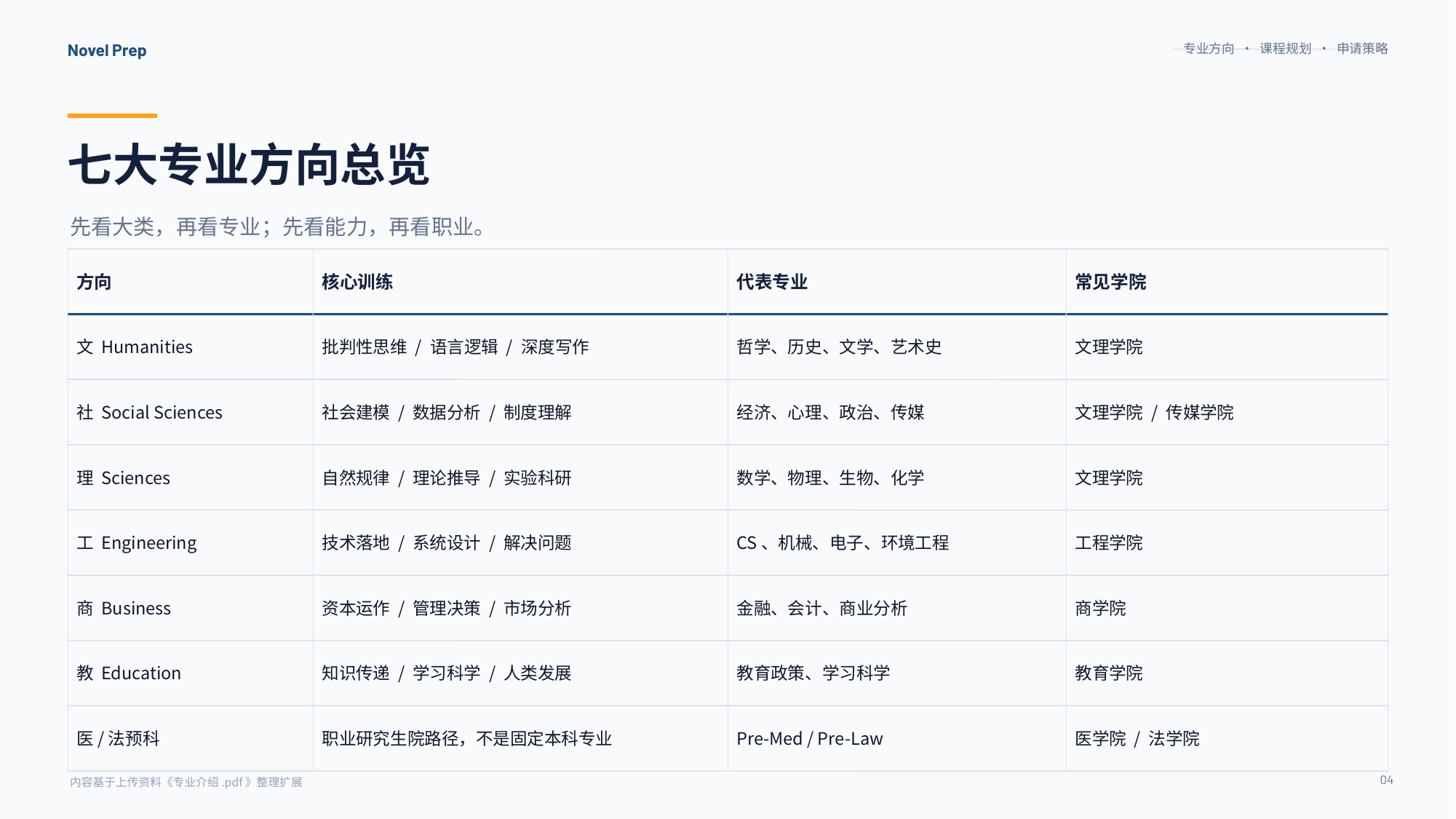

专业方向 · 课程规划 · 申请策略
Novel Prep

七大专业方向总览
先看大类，再看专业；先看能力，再看职业。

方向
核心训练
代表专业
常见学院

文 Humanities
批判性思维 / 语言逻辑 / 深度写作
哲学、历史、文学、艺术史
文理学院

社 Social Sciences
社会建模 / 数据分析 / 制度理解
经济、心理、政治、传媒
文理学院 / 传媒学院

理 Sciences
自然规律 / 理论推导 / 实验科研
数学、物理、生物、化学
文理学院

工 Engineering
技术落地 / 系统设计 / 解决问题
CS、机械、电子、环境工程
工程学院

商 Business
资本运作 / 管理决策 / 市场分析
金融、会计、商业分析
商学院

教 Education
知识传递 / 学习科学 / 人类发展
教育政策、学习科学
教育学院

医/法预科
职业研究生院路径，不是固定本科专业
Pre-Med / Pre-Law
医学院 / 法学院
04
内容基于上传资料《专业介绍.pdf》整理扩展